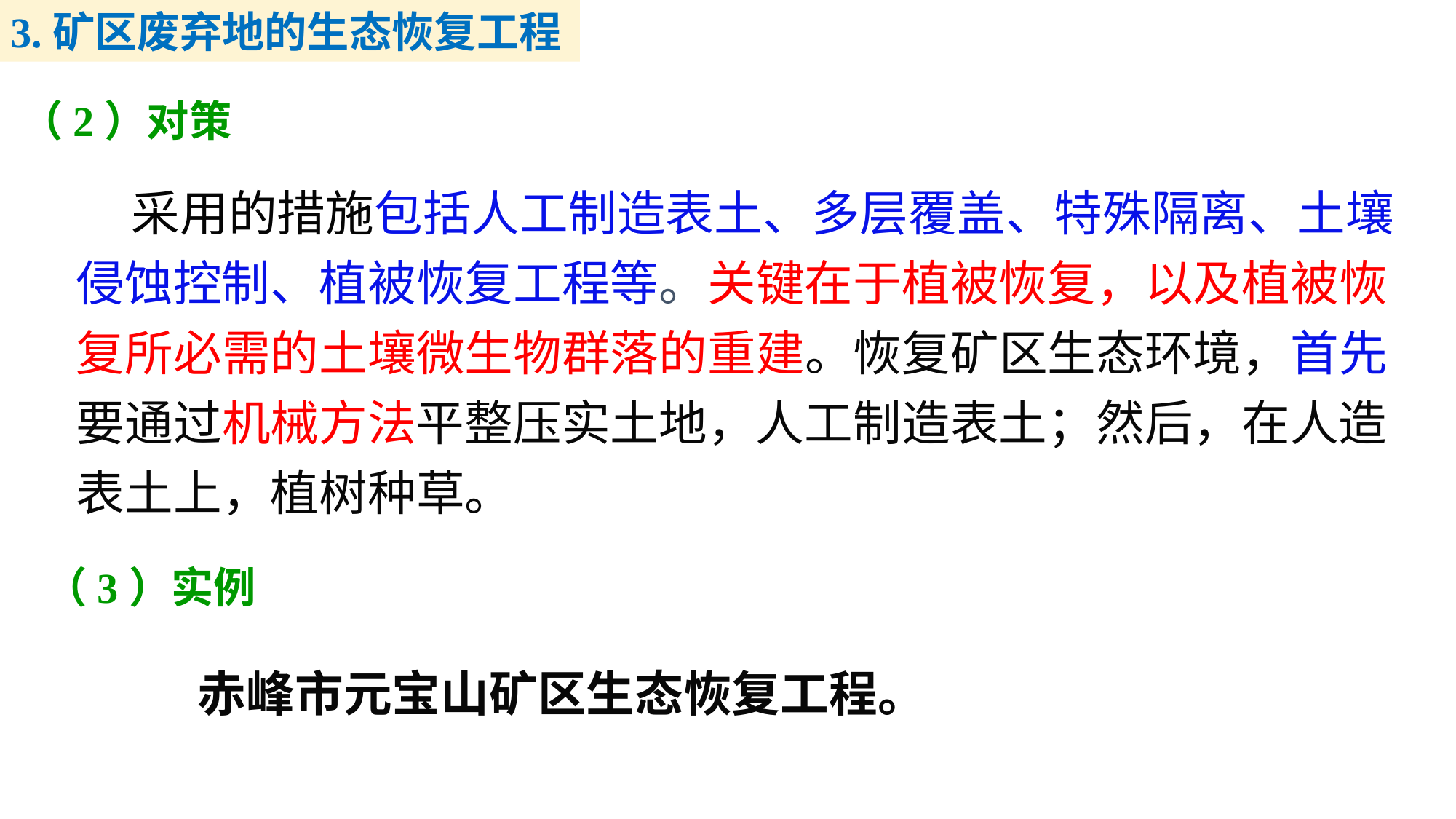

3.矿区废弃地的生态恢复工程
（2）对策
    采用的措施包括人工制造表土、多层覆盖、特殊隔离、土壤侵蚀控制、植被恢复工程等。关键在于植被恢复，以及植被恢复所必需的土壤微生物群落的重建。恢复矿区生态环境，首先要通过机械方法平整压实土地，人工制造表土；然后，在人造表土上，植树种草。
（3）实例
赤峰市元宝山矿区生态恢复工程。